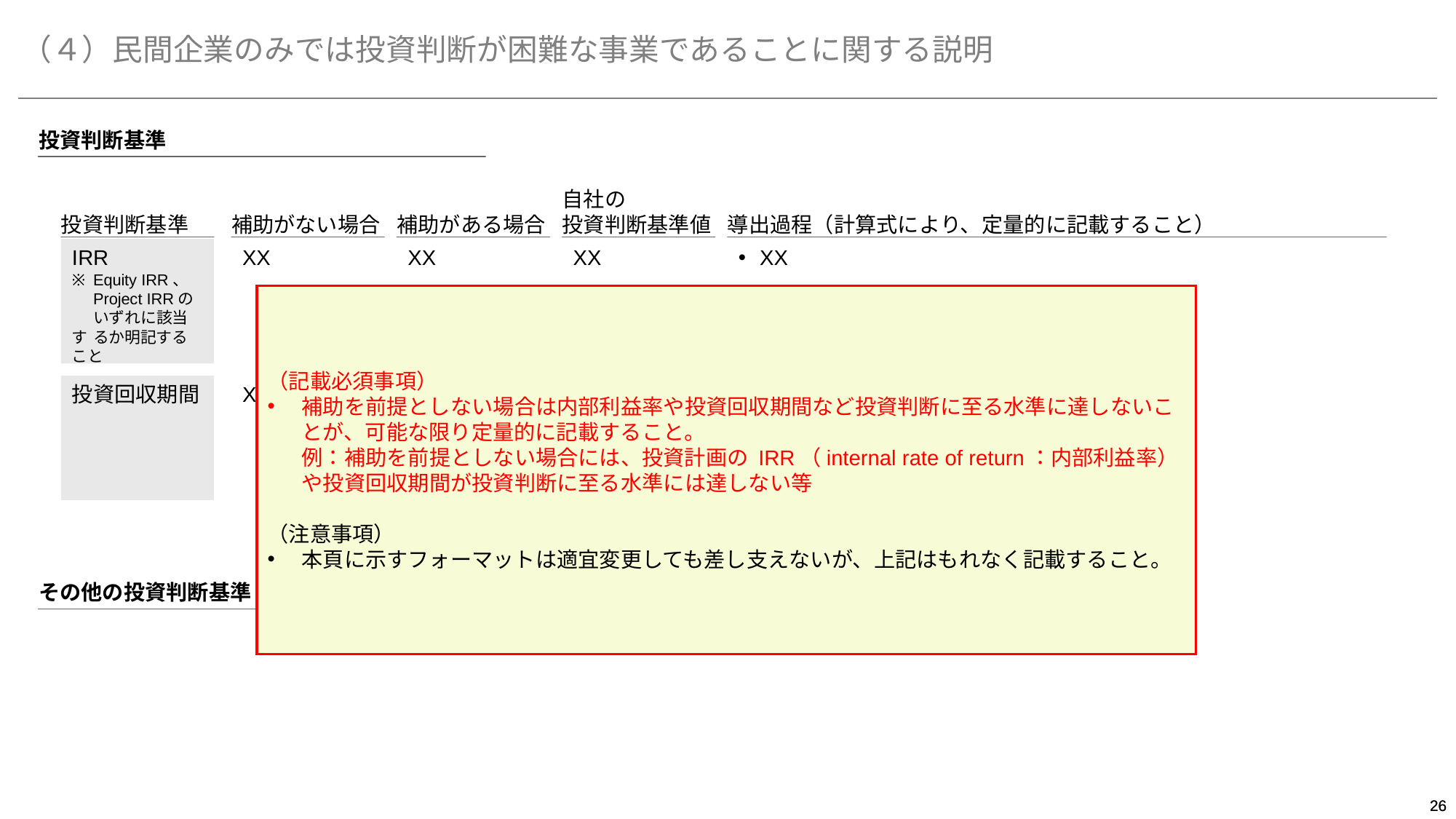

（４）民間企業のみでは投資判断が困難な事業であることに関する説明

投資判断基準
投資判断基準
補助がない場合
補助がある場合
自社の
投資判断基準値
導出過程（計算式により、定量的に記載すること）
IRR
※	Equity IRR、	Project IRRの
	いずれに該当す	るか明記すること
XX
XX
XX
XX
（記載必須事項）
補助を前提としない場合は内部利益率や投資回収期間など投資判断に至る水準に達しないことが、可能な限り定量的に記載すること。
例：補助を前提としない場合には、投資計画の IRR（internal rate of return：内部利益率）や投資回収期間が投資判断に至る水準には達しない等

（注意事項）
本頁に示すフォーマットは適宜変更しても差し支えないが、上記はもれなく記載すること。
投資回収期間
XX
XX
XX
XX
その他の投資判断基準